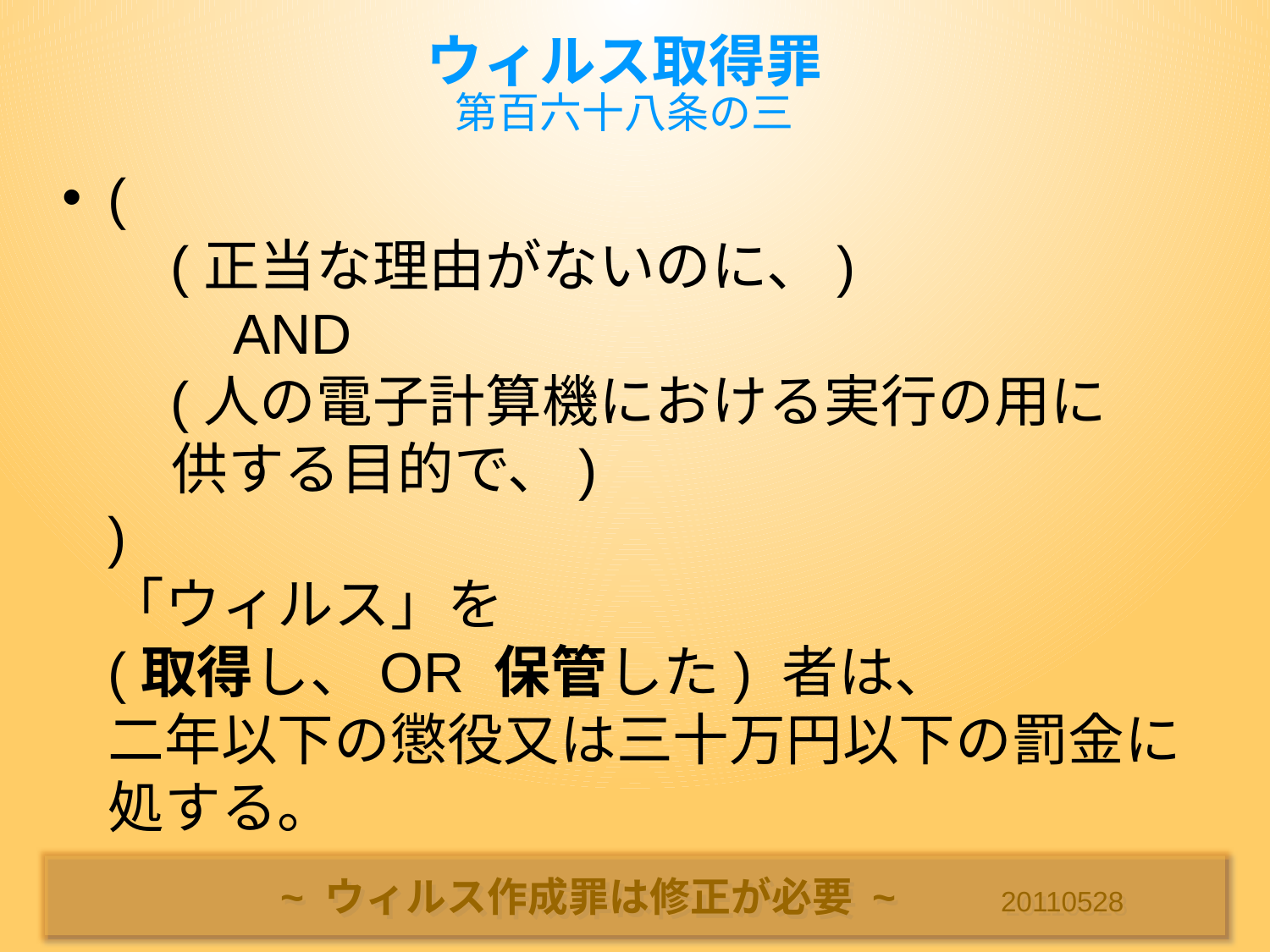

# ウィルス取得罪 第百六十八条の三
(
    (正当な理由がないのに、)
        AND
    (人の電子計算機における実行の用に
     供する目的で、)
)
「ウィルス」を
(取得し、OR 保管した) 者は、
二年以下の懲役又は三十万円以下の罰金に処する。